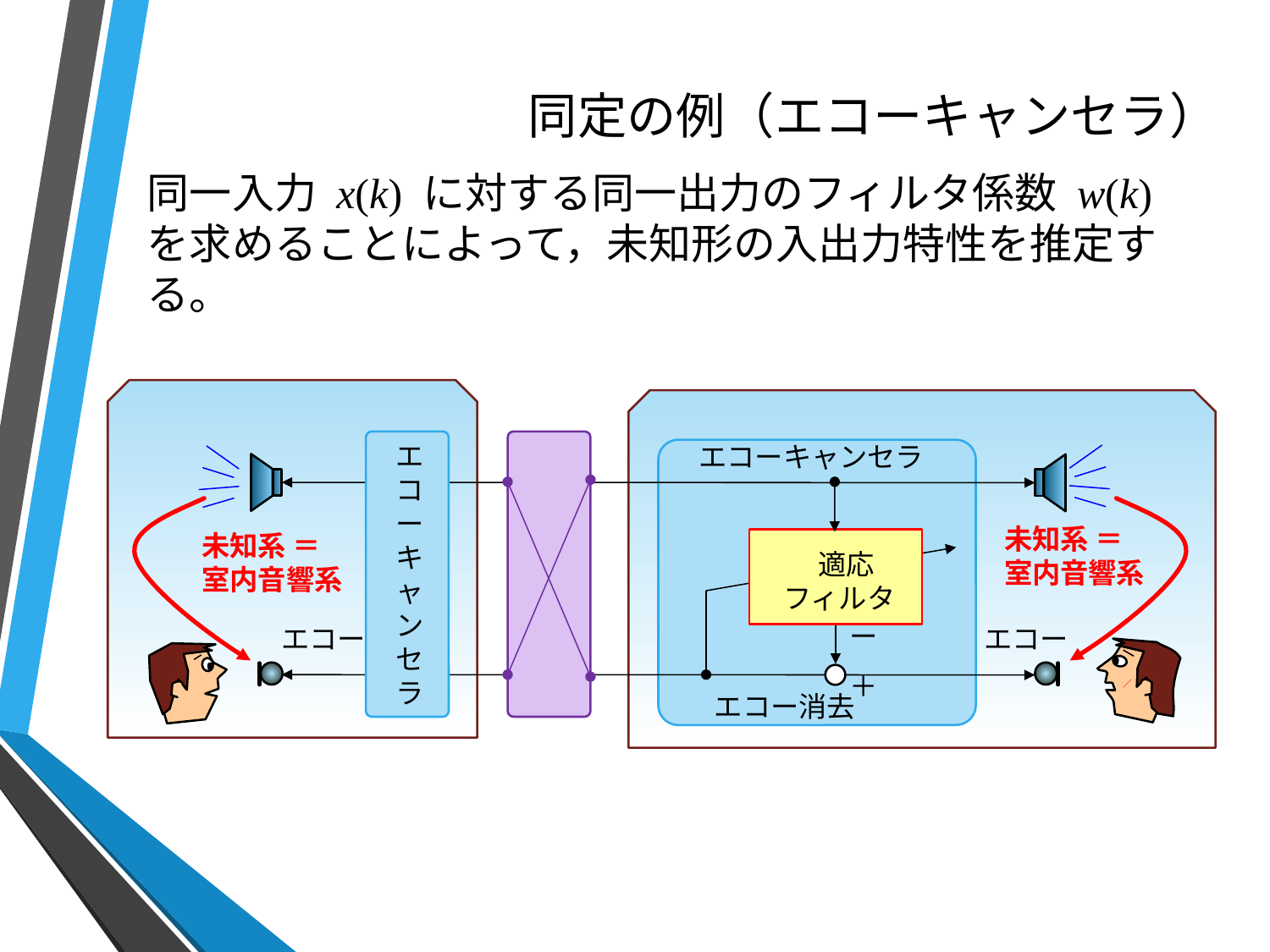

# 同定の例（エコーキャンセラ）
同一入力 x(k) に対する同一出力のフィルタ係数 w(k) を求めることによって，未知形の入出力特性を推定する。

エコーキャンセラ
 エコーキャンセラ

 適応
フィルタ
ー
＋

 エコー消去

 エコー
 エコー

未知系 ＝
室内音響系
未知系 ＝
室内音響系